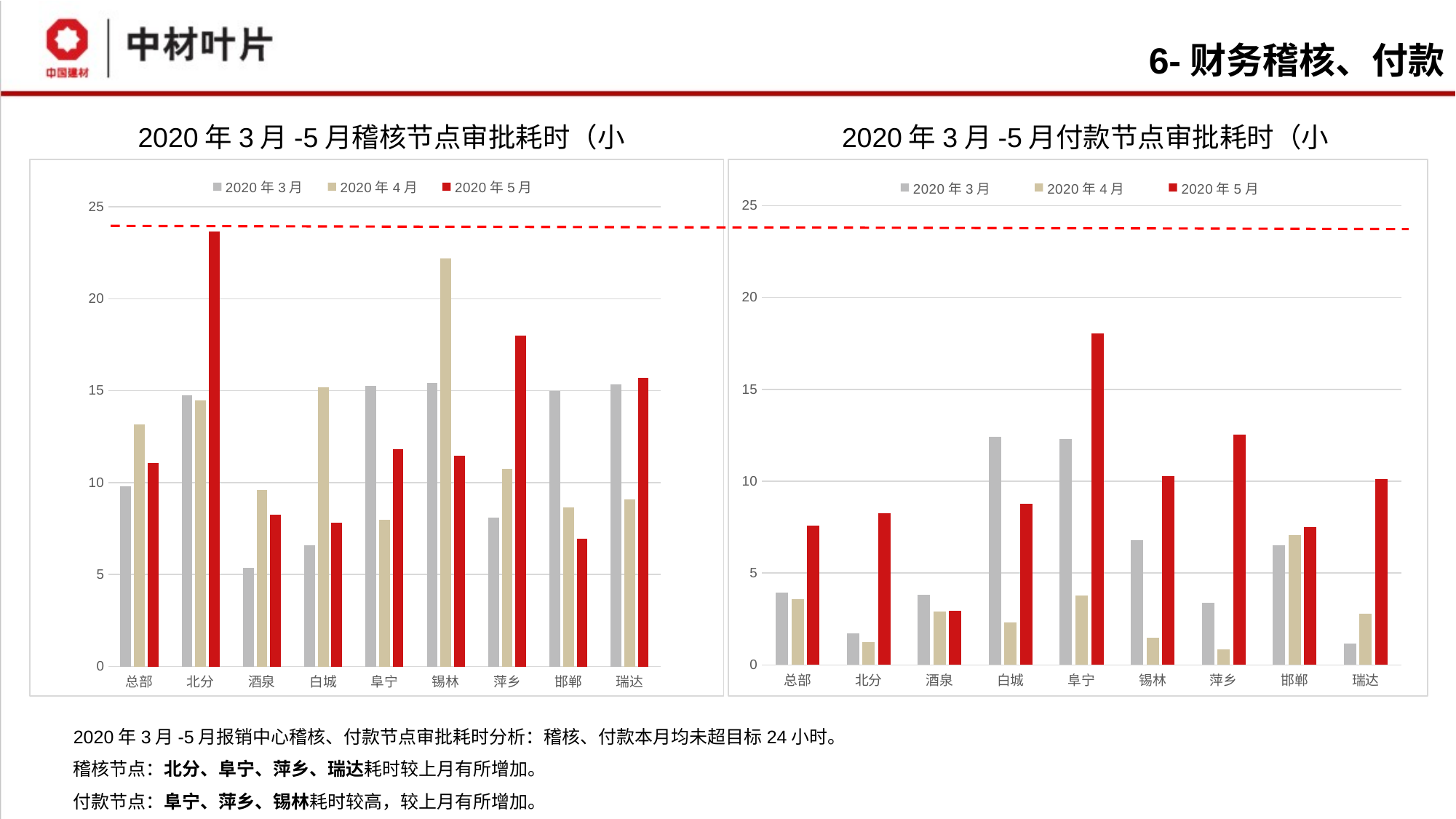

# 6-财务稽核、付款
2020年3月-5月稽核节点审批耗时（小时）
2020年3月-5月付款节点审批耗时（小时）

### Chart

| Category | 2020年3月 | 2020年4月 | 2020年5月 |
|---|---|---|---|
| 总部 | 9.79689814797893 | 13.1602688172134 | 11.0733737863998 |
| 北分 | 14.7544444452797 | 14.4658333333209 | 23.6377777777961 |
| 酒泉 | 5.35649470917581 | 9.5802777778008 | 8.24794973544444 |
| 白城 | 6.5841666663182 | 15.1951709401776 | 7.82970085467633 |
| 阜宁 | 15.2586061507484 | 7.98120689653423 | 11.8218364197431 |
| 锡林 | 15.4363468015588 | 22.1862462462442 | 11.4568923611041 |
| 萍乡 | 8.09171568619101 | 10.7532638888952 | 18.0116005291181 |
| 邯郸 | 14.9716666666597 | 8.66585648150067 | 6.9604629629408 |
| 瑞达 | 15.3522222216125 | 9.07458333330578 | 15.7158796295989 |

### Chart

| Category | 2020年3月 | 2020年4月 | 2020年5月 |
|---|---|---|---|
| 总部 | 3.94688271606962 | 3.56235555552878 | 7.58013593380592 |
| 北分 | 1.72999999910826 | 1.23305555566913 | 8.24097222229466 |
| 酒泉 | 3.79722222245376 | 2.92023148146108 | 2.95274853802249 |
| 白城 | 12.4247222221068 | 2.32426767677746 | 8.75309722222737 |
| 阜宁 | 12.3097222222516 | 3.77362373738751 | 18.0417992424204 |
| 锡林 | 6.77565104157293 | 1.47433006537304 | 10.287472222239 |
| 萍乡 | 3.39156746057311 | 0.852247474741572 | 12.5335526315857 |
| 邯郸 | 6.50401234539459 | 7.05411616160365 | 7.5103333333449 |
| 瑞达 | 1.16222222149372 | 2.77472222229699 | 10.1063888889039 |
2020年3月-5月报销中心稽核、付款节点审批耗时分析：稽核、付款本月均未超目标24小时。
稽核节点：北分、阜宁、萍乡、瑞达耗时较上月有所增加。
付款节点：阜宁、萍乡、锡林耗时较高，较上月有所增加。